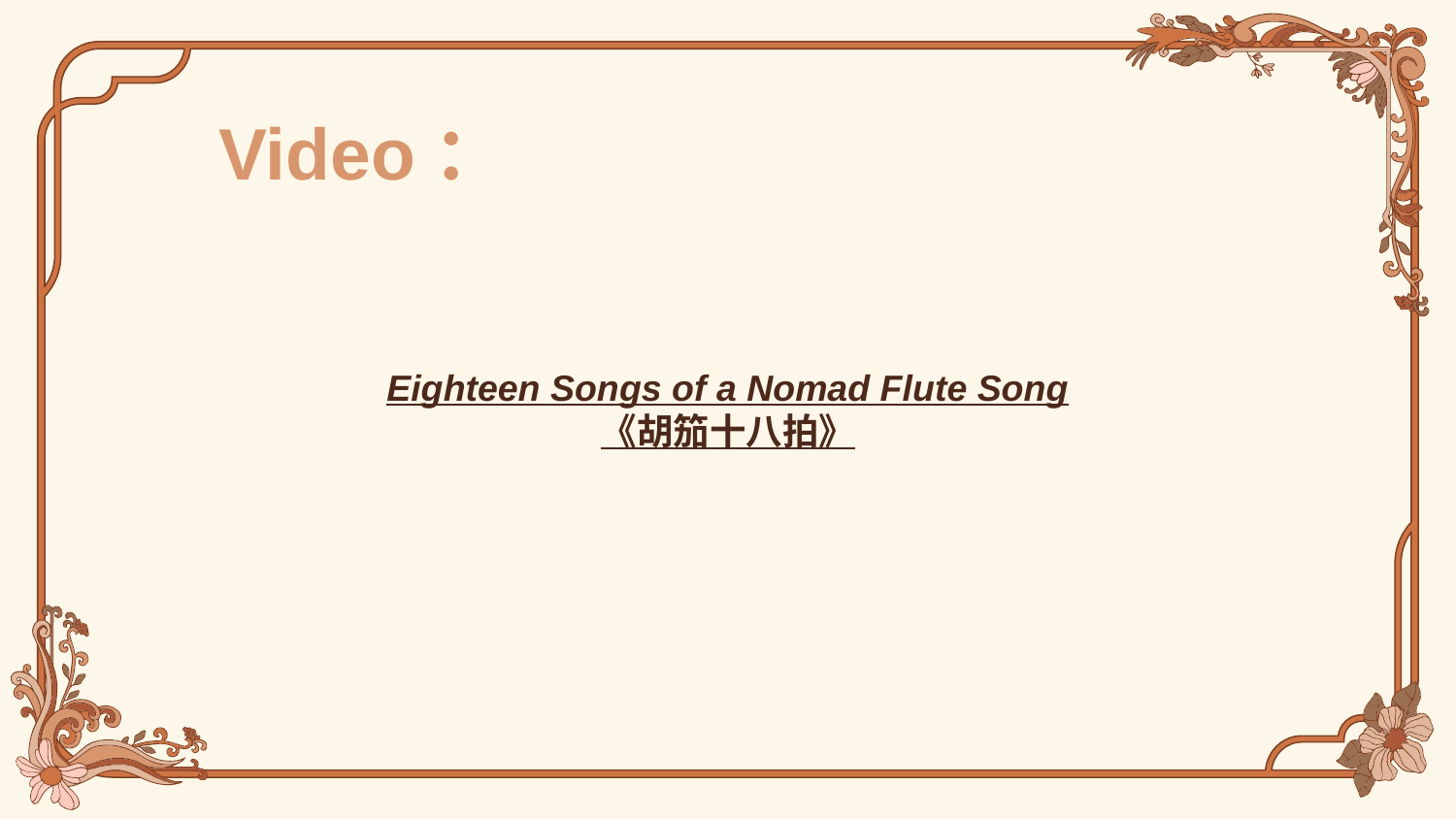

Video：
Eighteen Songs of a Nomad Flute Song《胡笳十八拍》